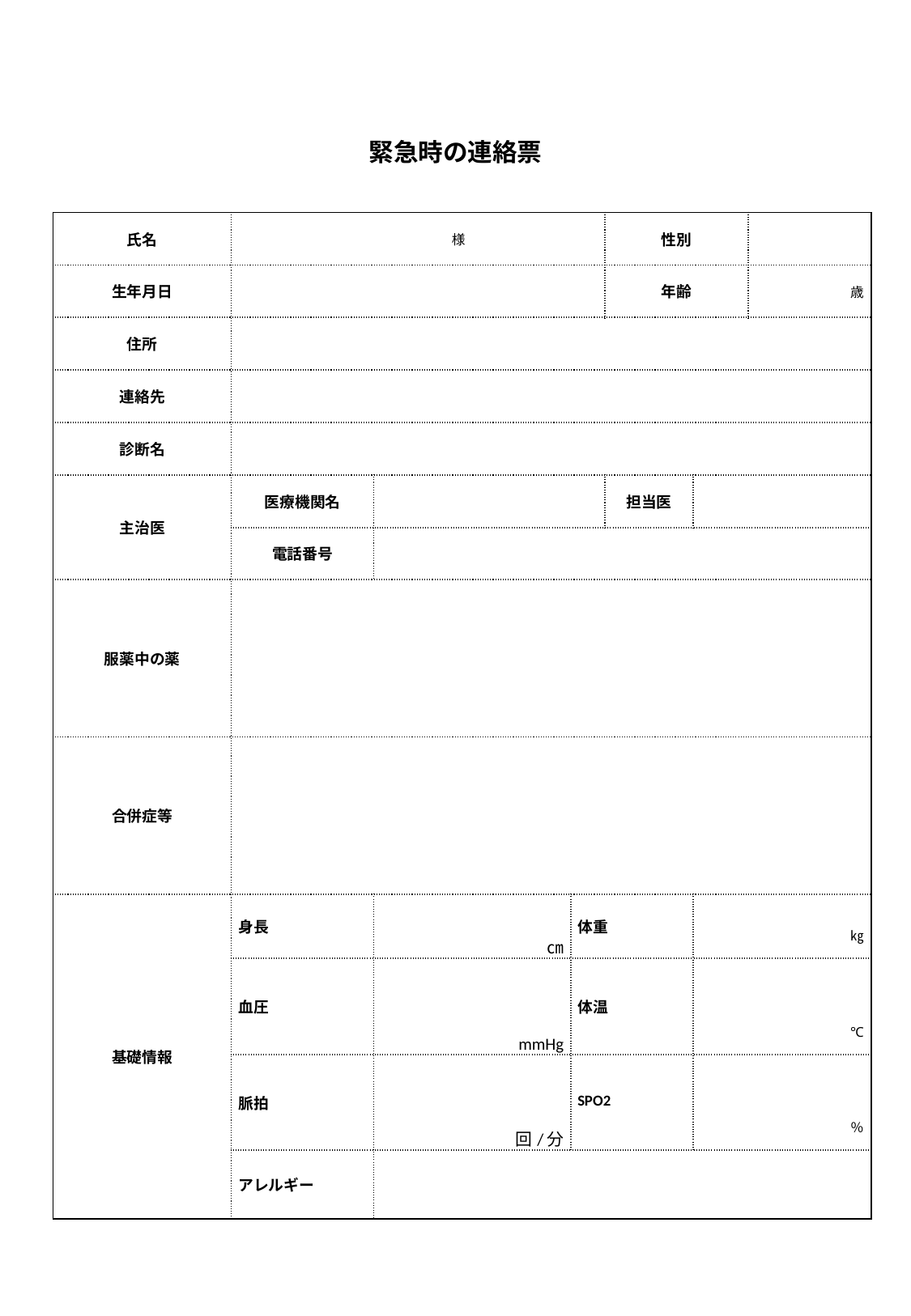

緊急時の連絡票
| 氏名 | 様 |  |  | 性別 |  |  |
| --- | --- | --- | --- | --- | --- | --- |
| 生年月日 |  |  |  | 年齢 |  | 歳 |
| 住所 |  |  |  |  |  |  |
| 連絡先 |  |  |  |  |  |  |
| 診断名 |  |  |  |  |  |  |
| 主治医 | 医療機関名 |  | 担当医 | 担当医 |  |  |
|  | 電話番号 |  |  |  |  |  |
| 服薬中の薬 |  |  |  |  |  |  |
| 合併症等 |  |  |  |  |  |  |
| 基礎情報 | 身長 | ㎝ | 体重 |  | ㎏ |  |
|  | 血圧 | mmHg | 体温 |  | ℃ |  |
|  | 脈拍 | 回/分 | SPO2 |  | ％ |  |
|  | アレルギー |  |  |  |  |  |